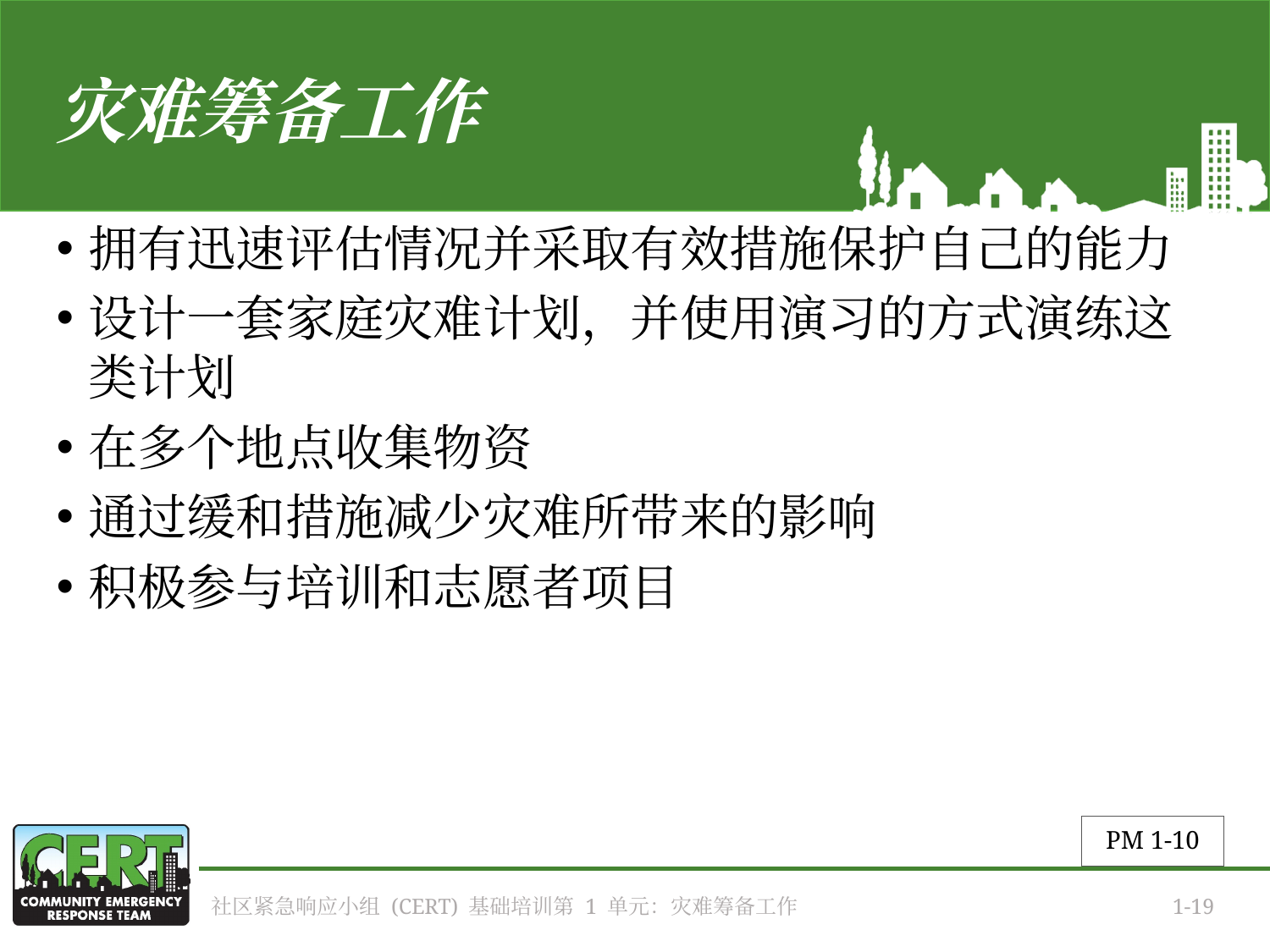

# 灾难筹备工作
拥有迅速评估情况并采取有效措施保护自己的能力
设计一套家庭灾难计划，并使用演习的方式演练这类计划
在多个地点收集物资
通过缓和措施减少灾难所带来的影响
积极参与培训和志愿者项目
PM 1-10
社区紧急响应小组 (CERT) 基础培训第 1 单元：灾难筹备工作
1-19